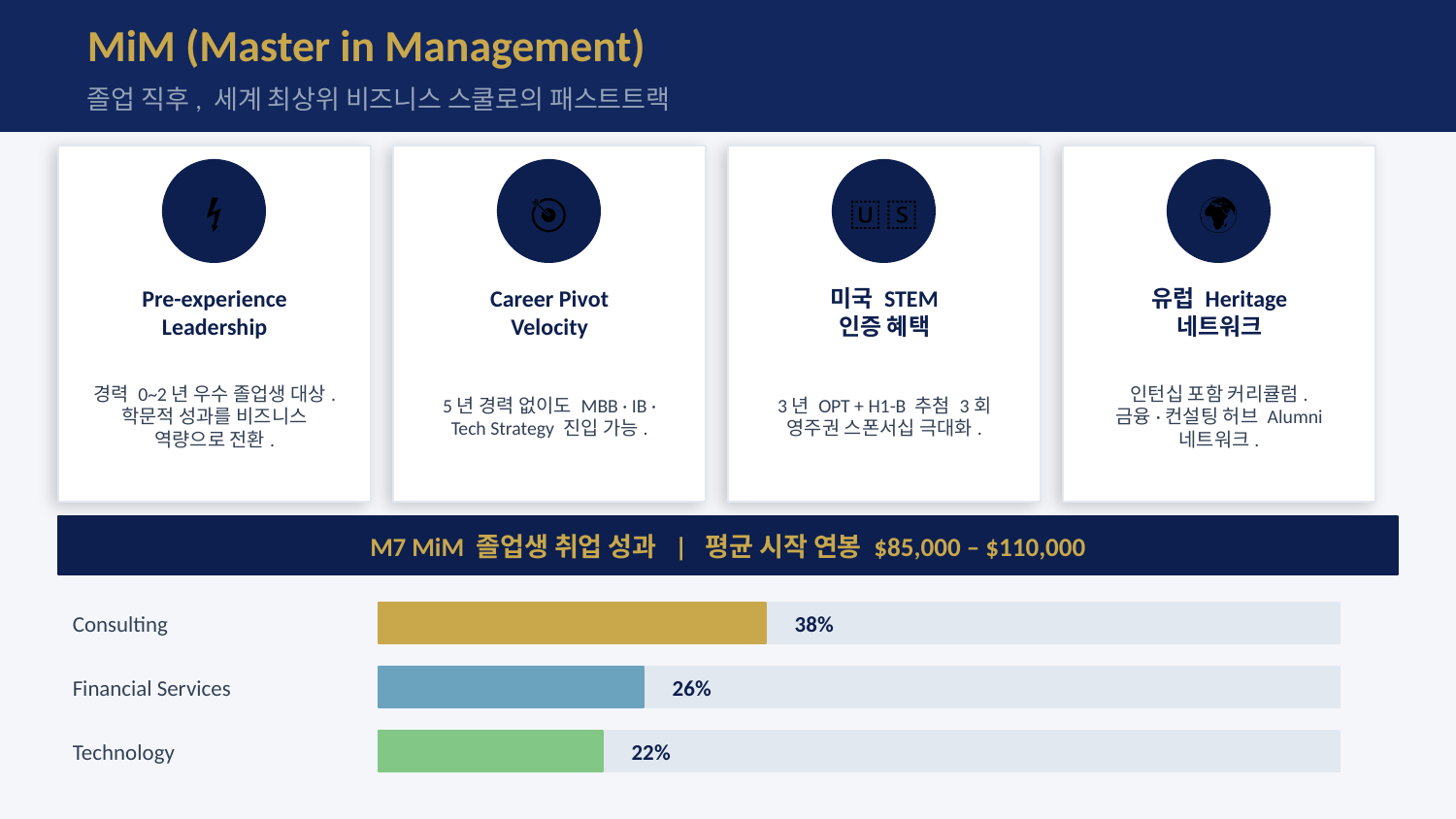

MiM (Master in Management)
졸업 직후, 세계 최상위 비즈니스 스쿨로의 패스트트랙

⚡

🎯

🇺🇸

🌍
Pre-experience
Leadership
Career Pivot
Velocity
미국 STEM
인증 혜택
유럽 Heritage
네트워크
경력 0~2년 우수 졸업생 대상.
학문적 성과를 비즈니스 역량으로 전환.
5년 경력 없이도 MBB · IB ·
Tech Strategy 진입 가능.
3년 OPT + H1-B 추첨 3회
영주권 스폰서십 극대화.
인턴십 포함 커리큘럼.
금융·컨설팅 허브 Alumni 네트워크.

M7 MiM 졸업생 취업 성과  |  평균 시작 연봉 $85,000 – $110,000
Consulting
38%

Financial Services
26%

Technology
22%